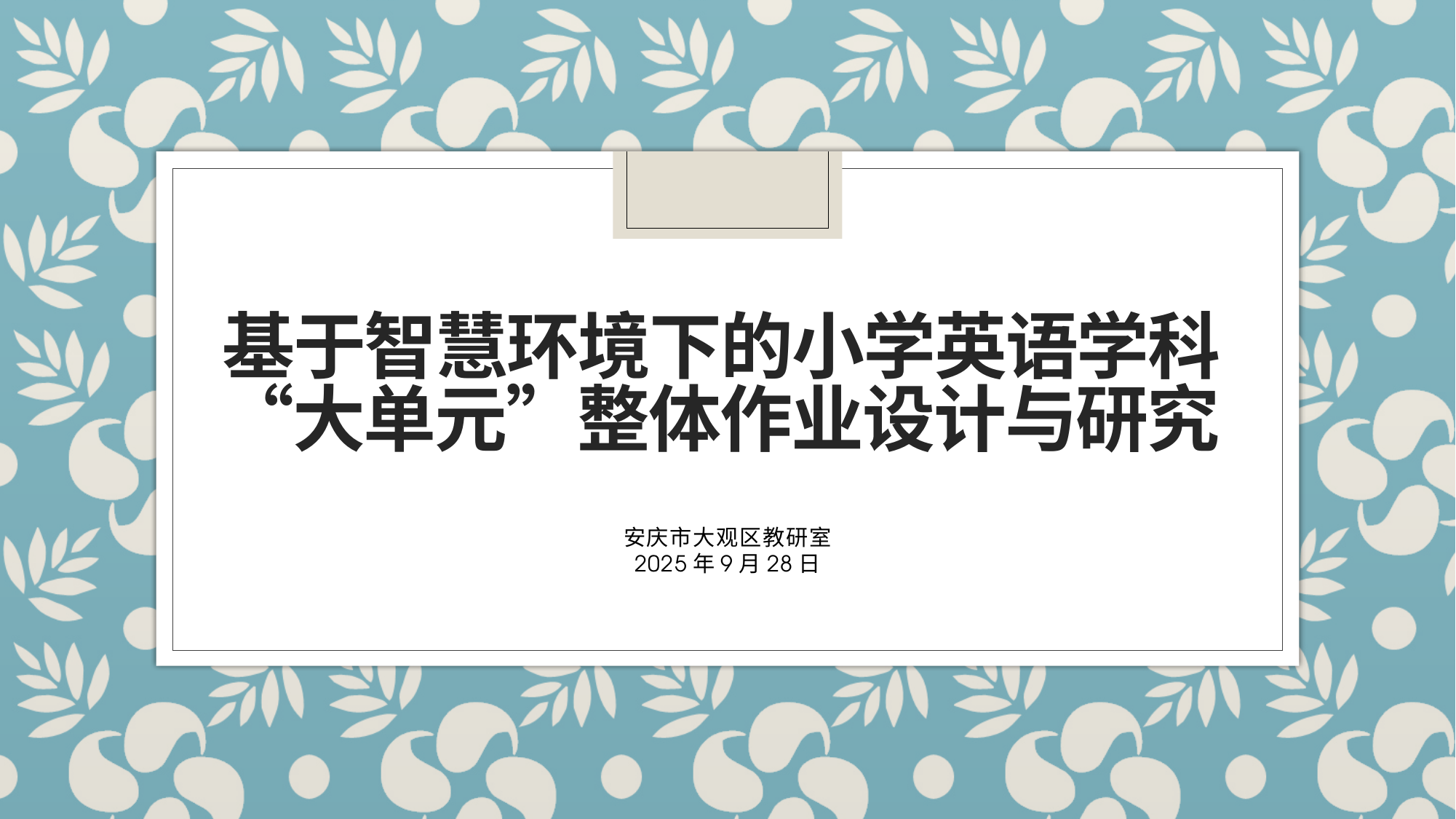

# 基于智慧环境下的小学英语学科“大单元”整体作业设计与研究
安庆市大观区教研室
2025年9月28日